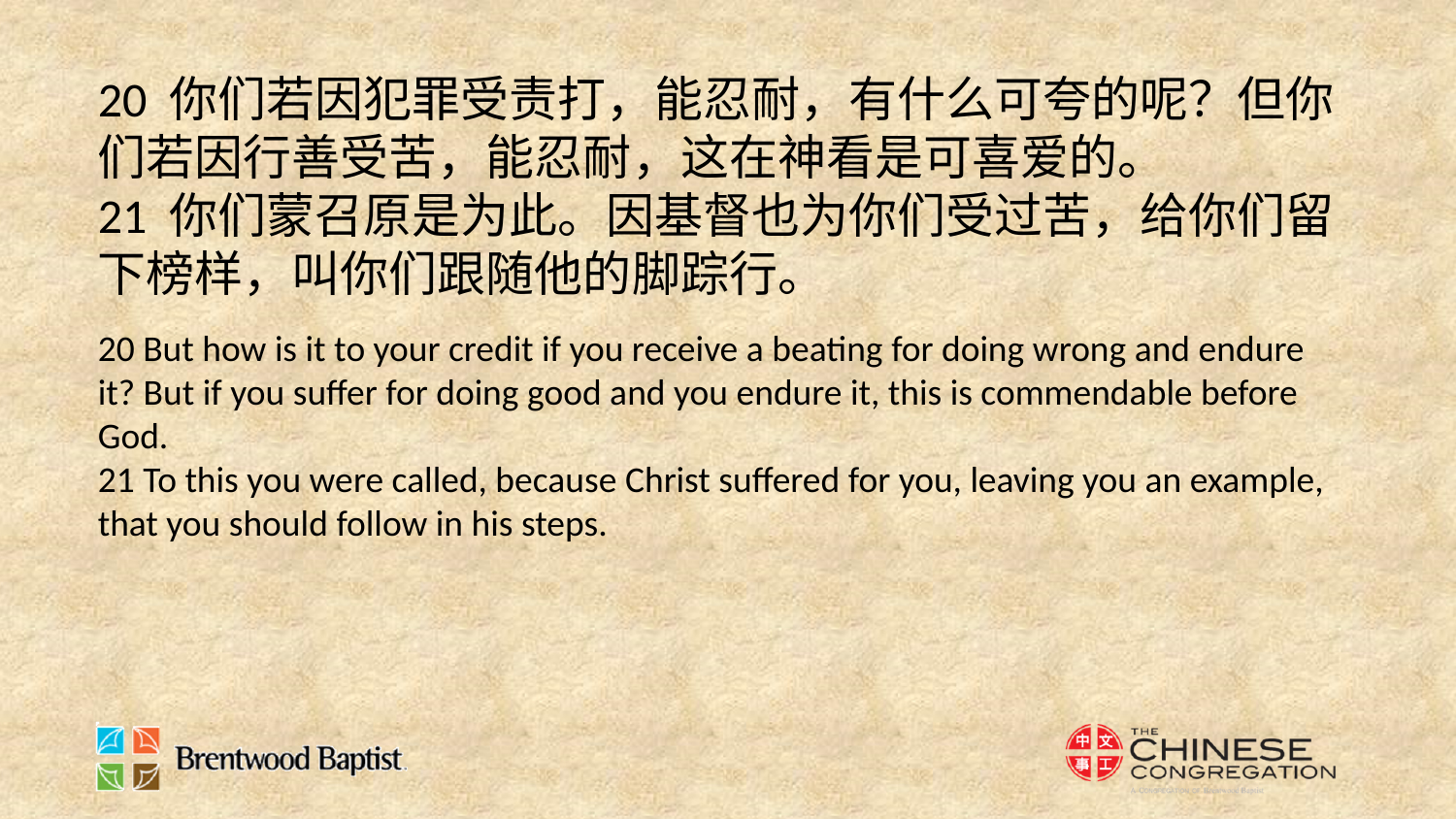

20 你们若因犯罪受责打，能忍耐，有什么可夸的呢？但你们若因行善受苦，能忍耐，这在神看是可喜爱的。
21 你们蒙召原是为此。因基督也为你们受过苦，给你们留下榜样，叫你们跟随他的脚踪行。

20 But how is it to your credit if you receive a beating for doing wrong and endure it? But if you suffer for doing good and you endure it, this is commendable before God.
21 To this you were called, because Christ suffered for you, leaving you an example, that you should follow in his steps.